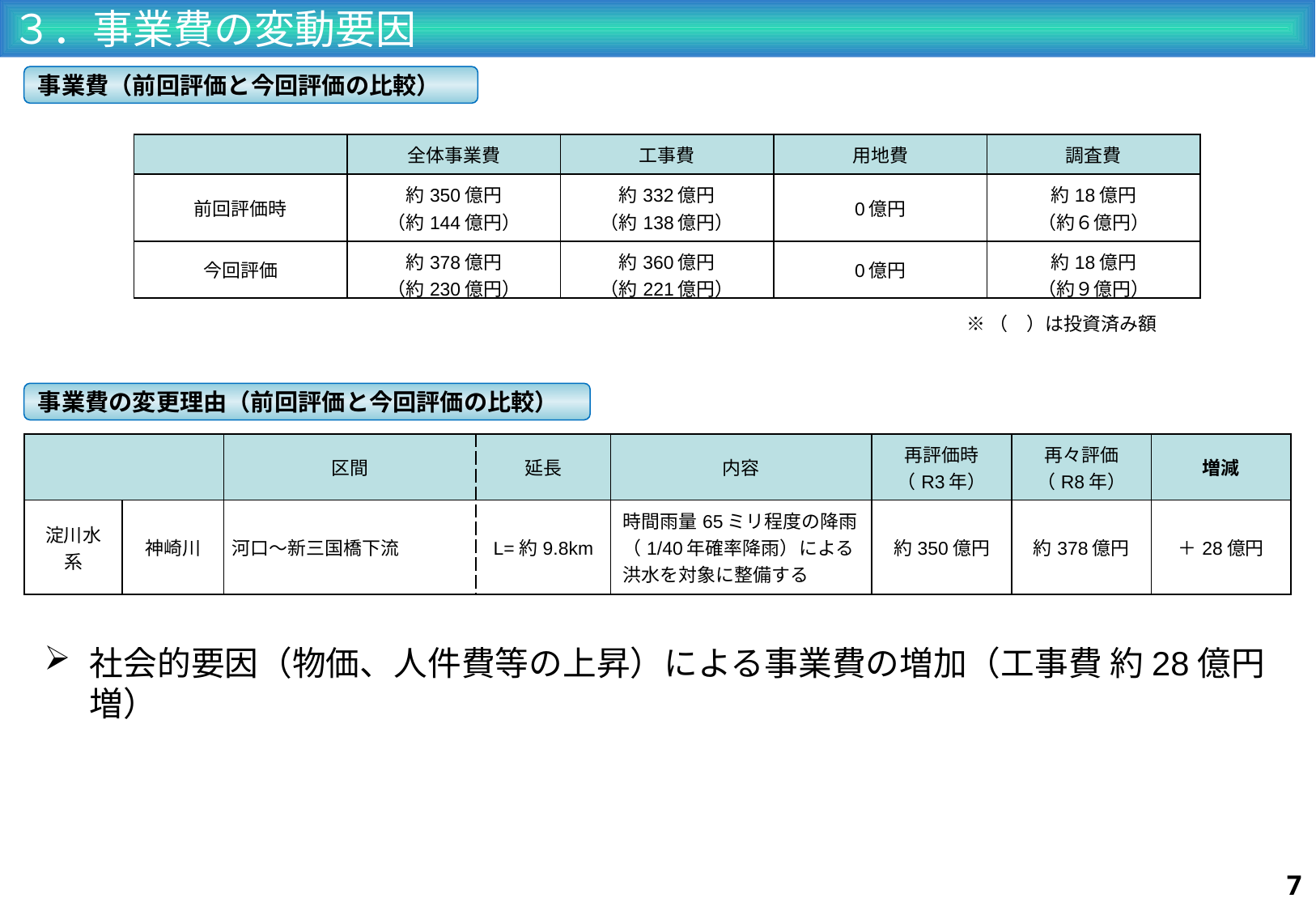

３．事業費の変動要因
事業費（前回評価と今回評価の比較）
|  | 全体事業費 | 工事費 | 用地費 | 調査費 |
| --- | --- | --- | --- | --- |
| 前回評価時 | 約350億円 （約144億円） | 約332億円 （約138億円） | 0億円 | 約18億円 （約６億円） |
| 今回評価 | 約378億円 （約230億円） | 約360億円 （約221億円） | 0億円 | 約18億円 （約９億円） |
※（　）は投資済み額
事業費の変更理由（前回評価と今回評価の比較）
|  |  | 区間 | 延長 | 内容 | 再評価時 （R3年） | 再々評価 （R8年） | 増減 |
| --- | --- | --- | --- | --- | --- | --- | --- |
| 淀川水系 | 神崎川 | 河口～新三国橋下流 | L=約9.8km | 時間雨量65ミリ程度の降雨（1/40年確率降雨）による洪水を対象に整備する | 約350億円 | 約378億円 | ＋28億円 |
社会的要因（物価、人件費等の上昇）による事業費の増加（工事費 約28億円増）
7